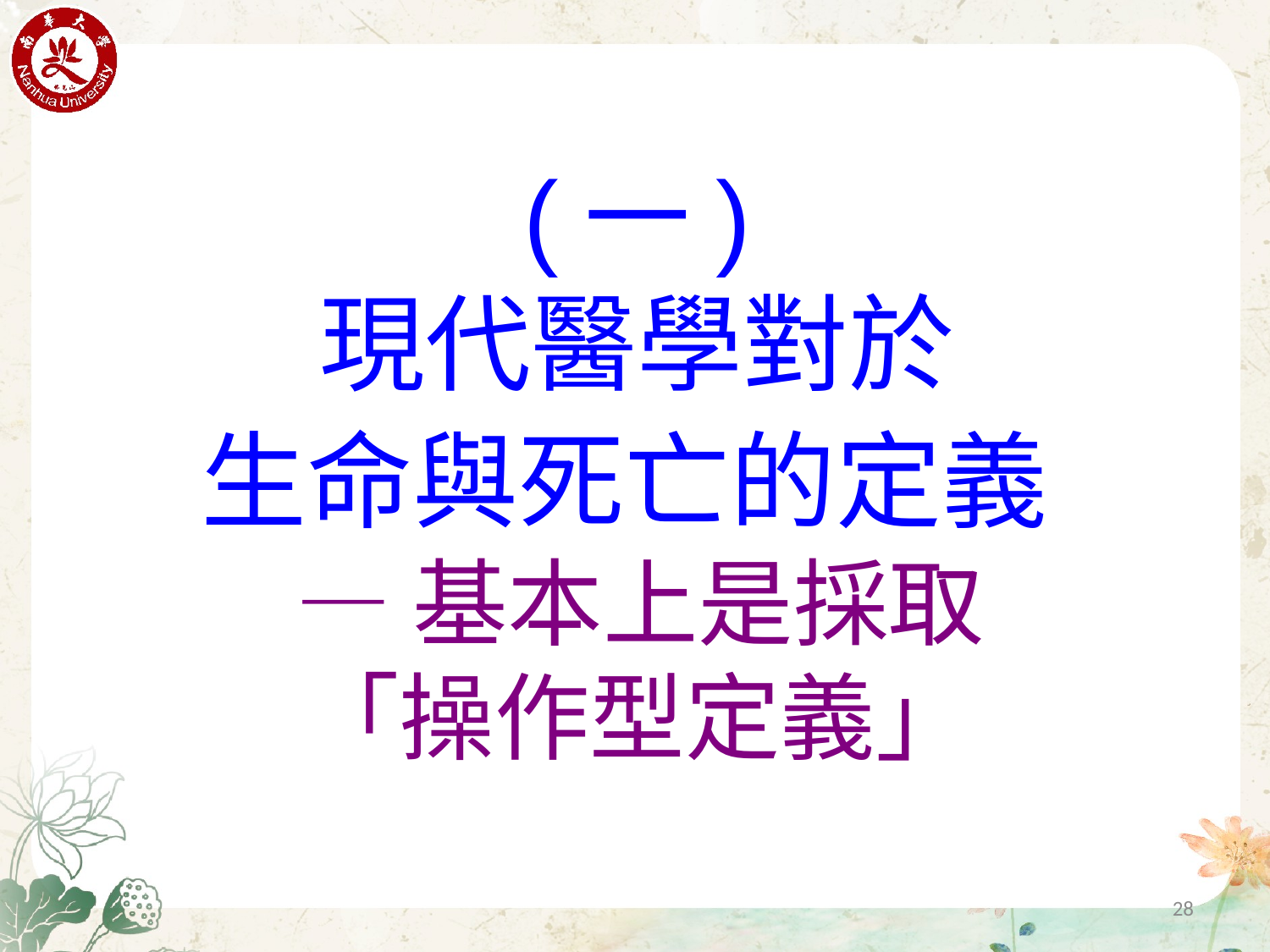

(一)
現代醫學對於
生命與死亡的定義
 — 基本上是採取
「操作型定義」
28